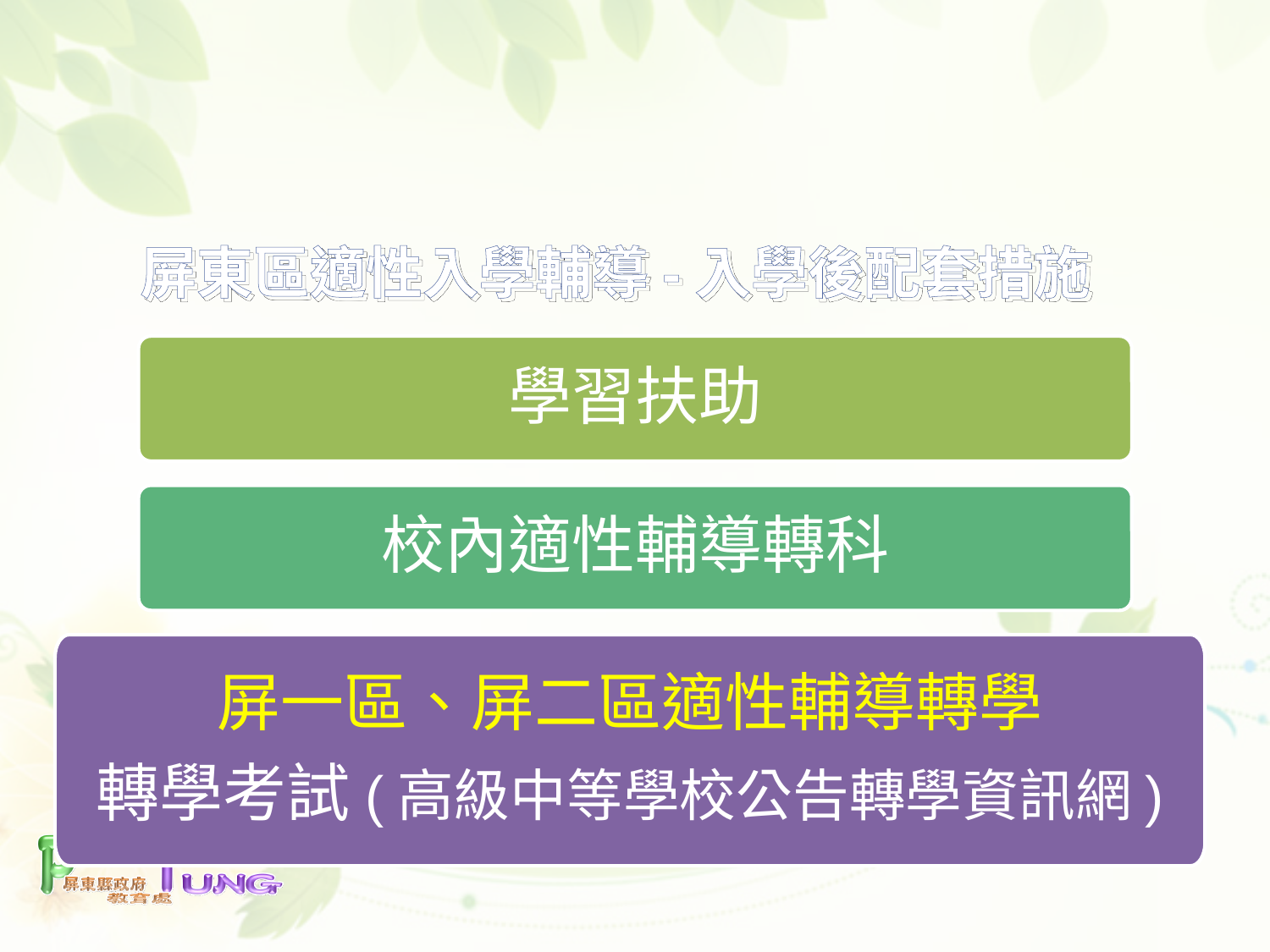

# 屏東區適性入學輔導-入學後配套措施
學習扶助
校內適性輔導轉科
屏一區、屏二區適性輔導轉學
轉學考試(高級中等學校公告轉學資訊網)